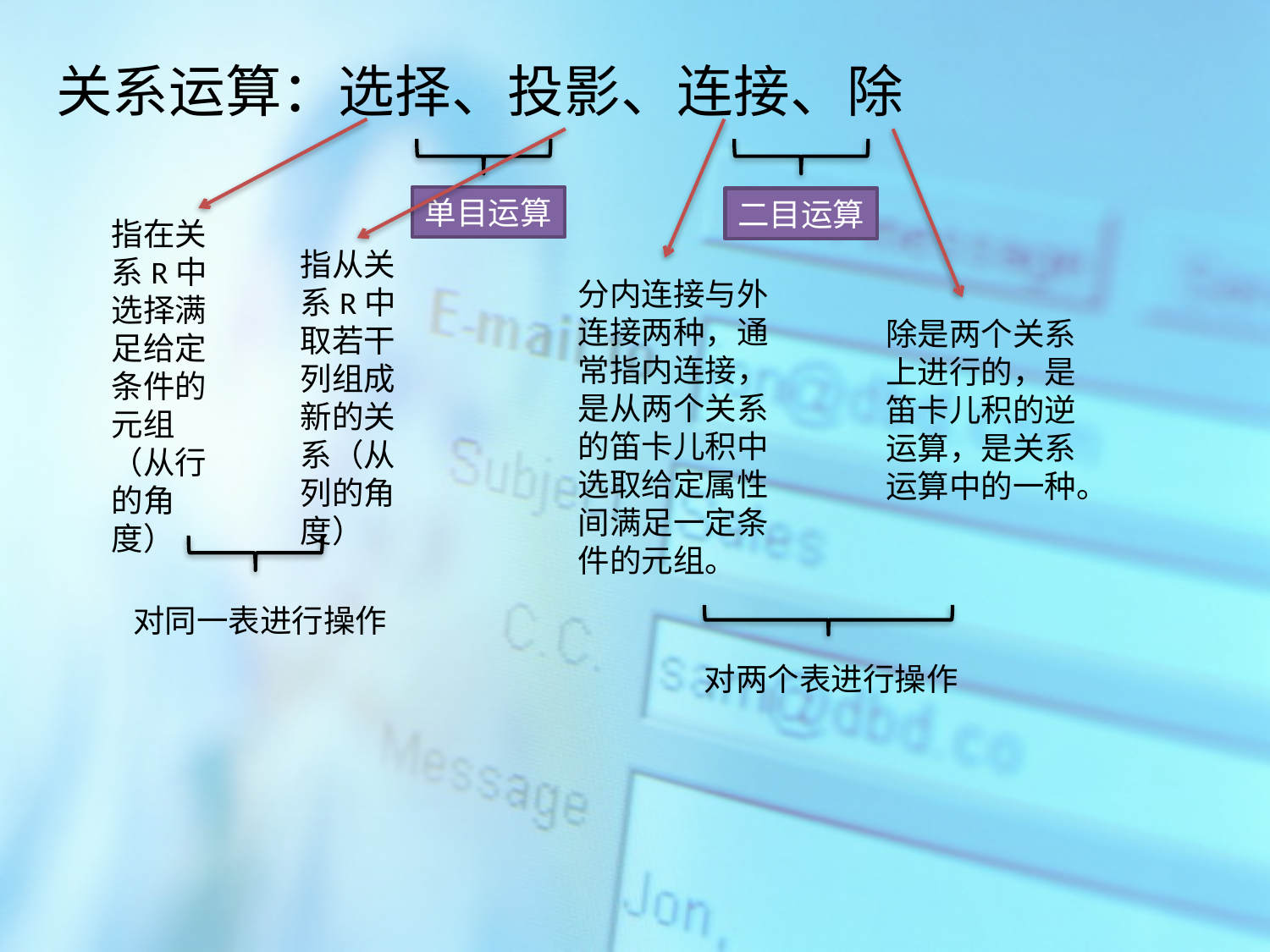

关系运算：选择、投影、连接、除

单目运算
二目运算
指在关系R中选择满足给定条件的元组（从行的角度）
指从关系R中取若干列组成新的关系（从列的角度）
分内连接与外连接两种，通常指内连接，是从两个关系的笛卡儿积中选取给定属性间满足一定条件的元组。
除是两个关系上进行的，是笛卡儿积的逆运算，是关系运算中的一种。

对同一表进行操作
对两个表进行操作